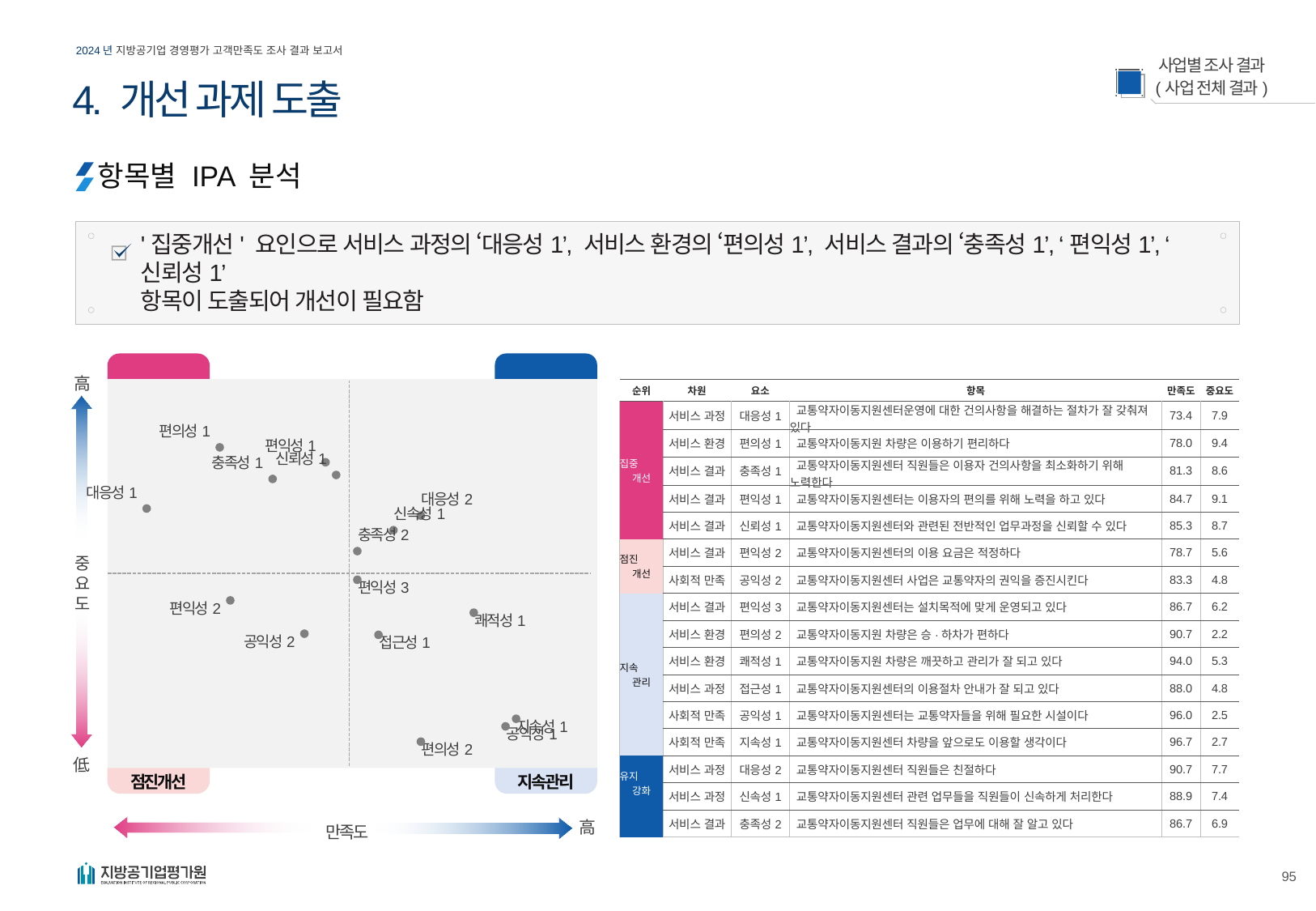

4. 개선 과제 도출
항목별 IPA 분석

'집중개선' 요인으로 서비스 과정의 ‘대응성1’, 서비스 환경의 ‘편의성1’, 서비스 결과의 ‘충족성1’, ‘편익성1’, ‘신뢰성1’
항목이 도출되어 개선이 필요함

집중개선
유지강화
高

### Chart

| Category |  |
|---|---|

중
요
도

低
점진개선
지속관리
高
만족도

| 순위 | 차원 | 요소 | 항목 | 만족도 | 중요도 |
| --- | --- | --- | --- | --- | --- |
| 집중 개선 | 서비스 과정 | 대응성1 | 교통약자이동지원센터운영에 대한 건의사항을 해결하는 절차가 잘 갖춰져 있다 | 73.4 | 7.9 |
|  | 서비스 환경 | 편의성1 | 교통약자이동지원 차량은 이용하기 편리하다 | 78.0 | 9.4 |
|  | 서비스 결과 | 충족성1 | 교통약자이동지원센터 직원들은 이용자 건의사항을 최소화하기 위해 노력한다 | 81.3 | 8.6 |
|  | 서비스 결과 | 편익성1 | 교통약자이동지원센터는 이용자의 편의를 위해 노력을 하고 있다 | 84.7 | 9.1 |
|  | 서비스 결과 | 신뢰성1 | 교통약자이동지원센터와 관련된 전반적인 업무과정을 신뢰할 수 있다 | 85.3 | 8.7 |
| 점진 개선 | 서비스 결과 | 편익성2 | 교통약자이동지원센터의 이용 요금은 적정하다 | 78.7 | 5.6 |
|  | 사회적 만족 | 공익성2 | 교통약자이동지원센터 사업은 교통약자의 권익을 증진시킨다 | 83.3 | 4.8 |
| 지속 관리 | 서비스 결과 | 편익성3 | 교통약자이동지원센터는 설치목적에 맞게 운영되고 있다 | 86.7 | 6.2 |
|  | 서비스 환경 | 편의성2 | 교통약자이동지원 차량은 승·하차가 편하다 | 90.7 | 2.2 |
|  | 서비스 환경 | 쾌적성1 | 교통약자이동지원 차량은 깨끗하고 관리가 잘 되고 있다 | 94.0 | 5.3 |
|  | 서비스 과정 | 접근성1 | 교통약자이동지원센터의 이용절차 안내가 잘 되고 있다 | 88.0 | 4.8 |
|  | 사회적 만족 | 공익성1 | 교통약자이동지원센터는 교통약자들을 위해 필요한 시설이다 | 96.0 | 2.5 |
|  | 사회적 만족 | 지속성1 | 교통약자이동지원센터 차량을 앞으로도 이용할 생각이다 | 96.7 | 2.7 |
| 유지 강화 | 서비스 과정 | 대응성2 | 교통약자이동지원센터 직원들은 친절하다 | 90.7 | 7.7 |
|  | 서비스 과정 | 신속성1 | 교통약자이동지원센터 관련 업무들을 직원들이 신속하게 처리한다 | 88.9 | 7.4 |
|  | 서비스 결과 | 충족성2 | 교통약자이동지원센터 직원들은 업무에 대해 잘 알고 있다 | 86.7 | 6.9 |
편의성1
편익성1

신뢰성1
충족성1

대응성1
대응성2
신속성1

충족성2

편익성3

편익성2

쾌적성1

공익성2
접근성1

지속성1

공익성1

편의성2